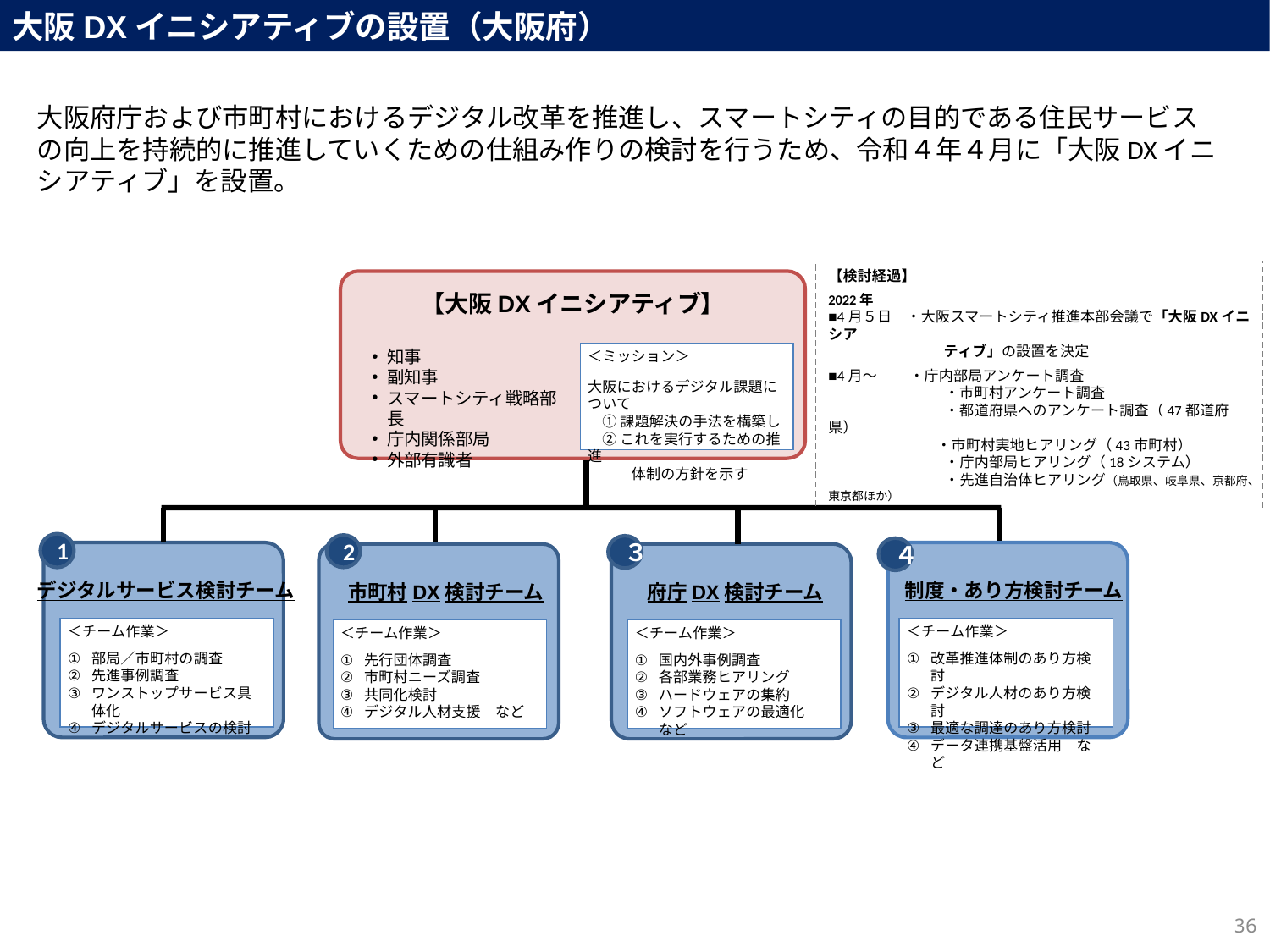

大阪DXイニシアティブの設置（大阪府）
大阪府庁および市町村におけるデジタル改革を推進し、スマートシティの目的である住民サービスの向上を持続的に推進していくための仕組み作りの検討を行うため、令和４年４月に「大阪DXイニシアティブ」を設置。
【検討経過】

2022年
■4月５日　・大阪スマートシティ推進本部会議で「大阪DXイニシア
　　　 　　  　　 ティブ」の設置を決定

■4月～　 　・庁内部局アンケート調査
　　　　　　　　・市町村アンケート調査
　　　　　　　　・都道府県へのアンケート調査（47都道府県）
　　　　　　　  ・市町村実地ヒアリング（43市町村）
　　　　　　　　・庁内部局ヒアリング（18システム）
　　　　　　　　・先進自治体ヒアリング（鳥取県、岐阜県、京都府、東京都ほか）

【大阪DXイニシアティブ】
知事
副知事
スマートシティ戦略部長
庁内関係部局
外部有識者
＜ミッション＞

大阪におけるデジタル課題について
　① 課題解決の手法を構築し
　② これを実行するための推進
　　　体制の方針を示す
1
2
３
４

デジタルサービス検討チーム
制度・あり方検討チーム
市町村DX検討チーム
府庁DX検討チーム
＜チーム作業＞

部局／市町村の調査
先進事例調査
ワンストップサービス具体化
デジタルサービスの検討
＜チーム作業＞

改革推進体制のあり方検討
デジタル人材のあり方検討
最適な調達のあり方検討
データ連携基盤活用　など

＜チーム作業＞

先行団体調査
市町村ニーズ調査
共同化検討
デジタル人材支援　など
＜チーム作業＞

国内外事例調査
各部業務ヒアリング
ハードウェアの集約
ソフトウェアの最適化　など

36